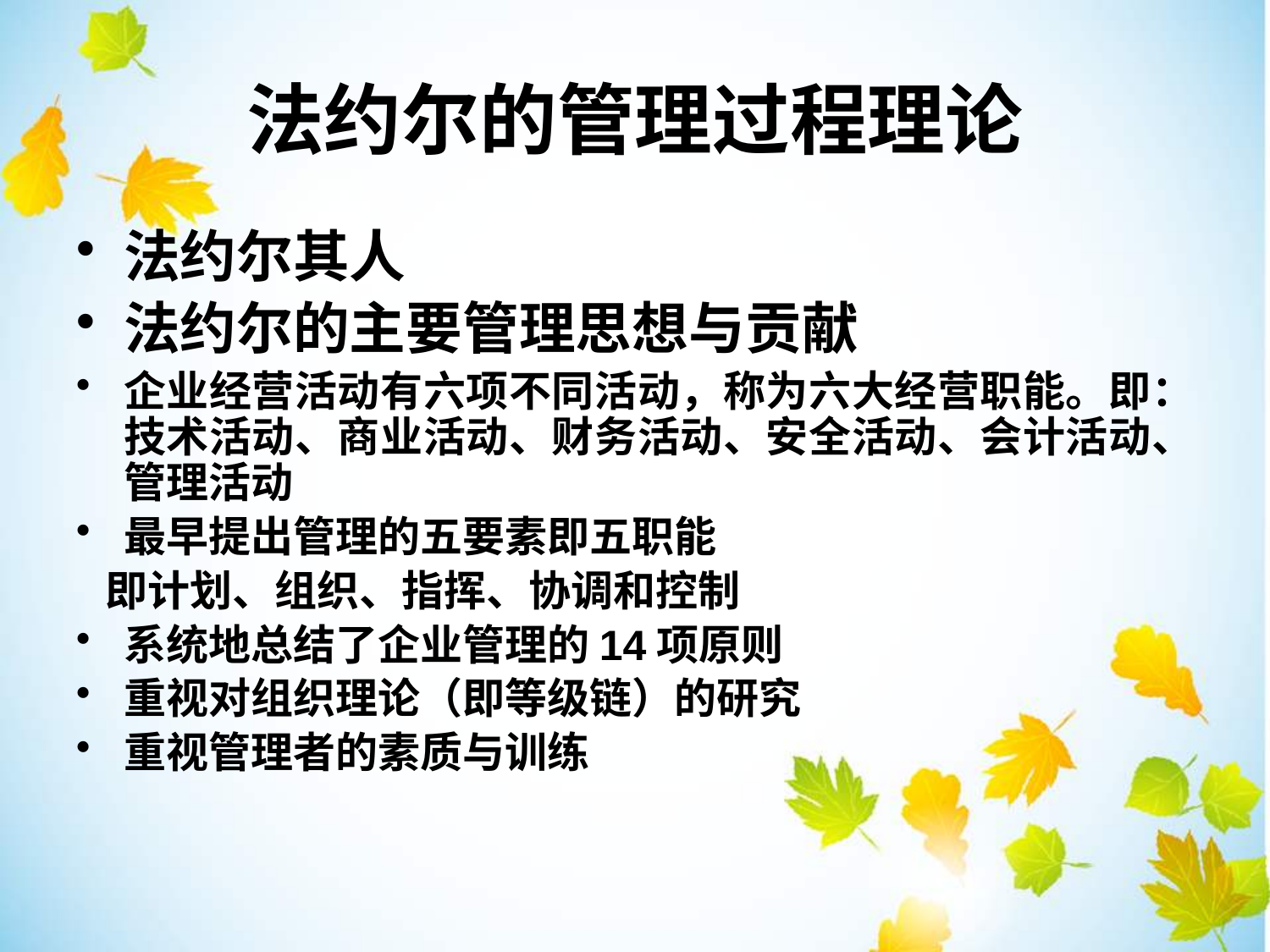

法约尔的管理过程理论
法约尔其人
法约尔的主要管理思想与贡献
企业经营活动有六项不同活动，称为六大经营职能。即：技术活动、商业活动、财务活动、安全活动、会计活动、管理活动
最早提出管理的五要素即五职能
  即计划、组织、指挥、协调和控制
系统地总结了企业管理的14项原则
重视对组织理论（即等级链）的研究
重视管理者的素质与训练